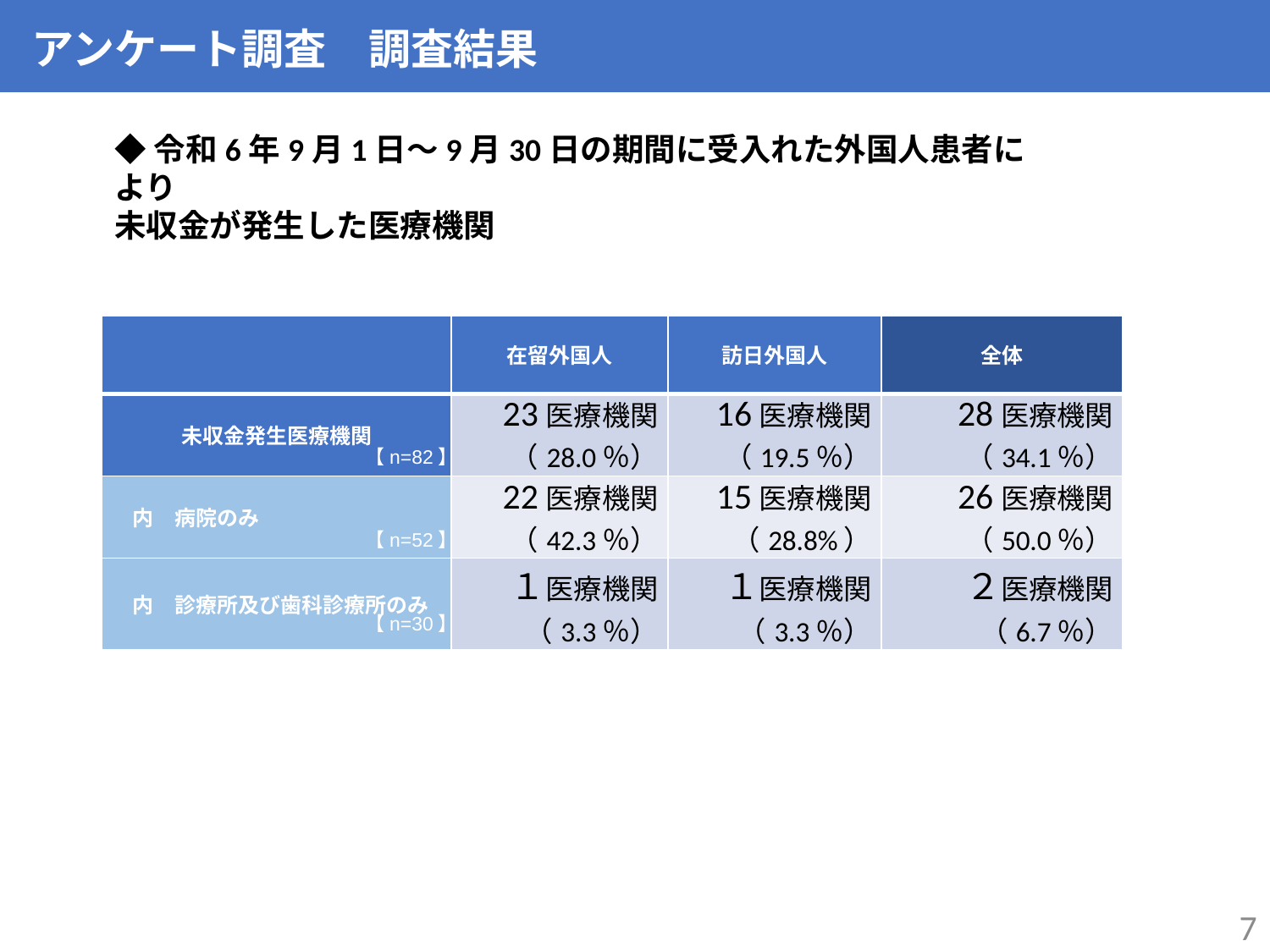

アンケート調査　調査結果

◆令和6年9月1日～9月30日の期間に受入れた外国人患者により
未収金が発生した医療機関
|  | 在留外国人 | 訪日外国人 | 全体 |
| --- | --- | --- | --- |
| 未収金発生医療機関 | 23医療機関 （28.0％） | 16医療機関 （19.5％） | 28医療機関 （34.1％） |
| 内　病院のみ | 22医療機関 （42.3％） | 15医療機関 （28.8%） | 26医療機関 （50.0％） |
| 内　診療所及び歯科診療所のみ | １医療機関 （3.3％） | １医療機関 （3.3％） | ２医療機関 （6.7％） |

【n=82】

【n=52】

【n=30】

7